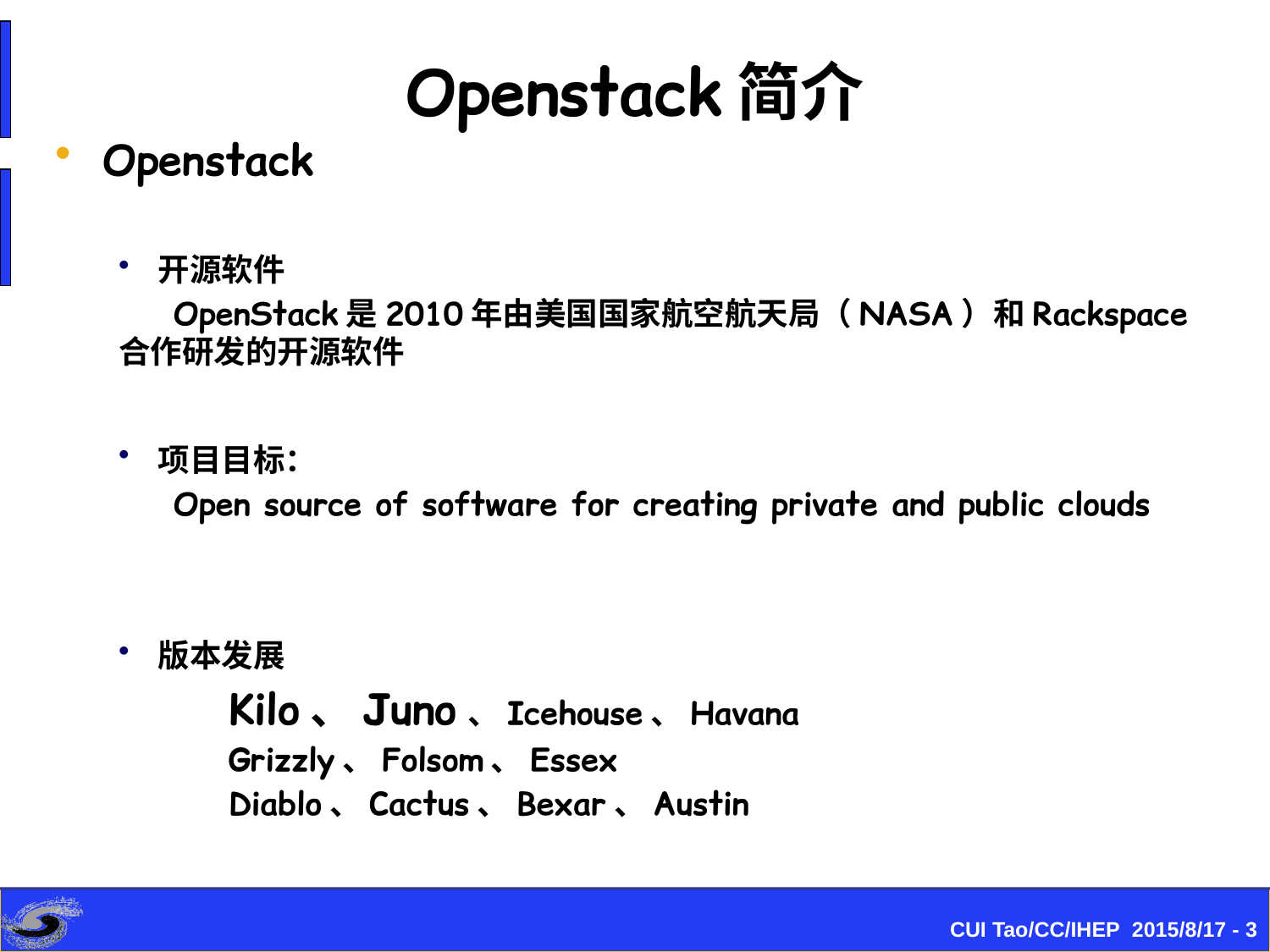

# Openstack简介
Openstack

开源软件
    OpenStack是2010年由美国国家航空航天局（NASA）和Rackspace合作研发的开源软件

项目目标：
    Open source of software for creating private and public clouds

版本发展
        Kilo、Juno、Icehouse、Havana
        Grizzly、Folsom、Essex
        Diablo、Cactus、Bexar、Austin

CUI Tao/CC/IHEP  2015/8/17 - 3